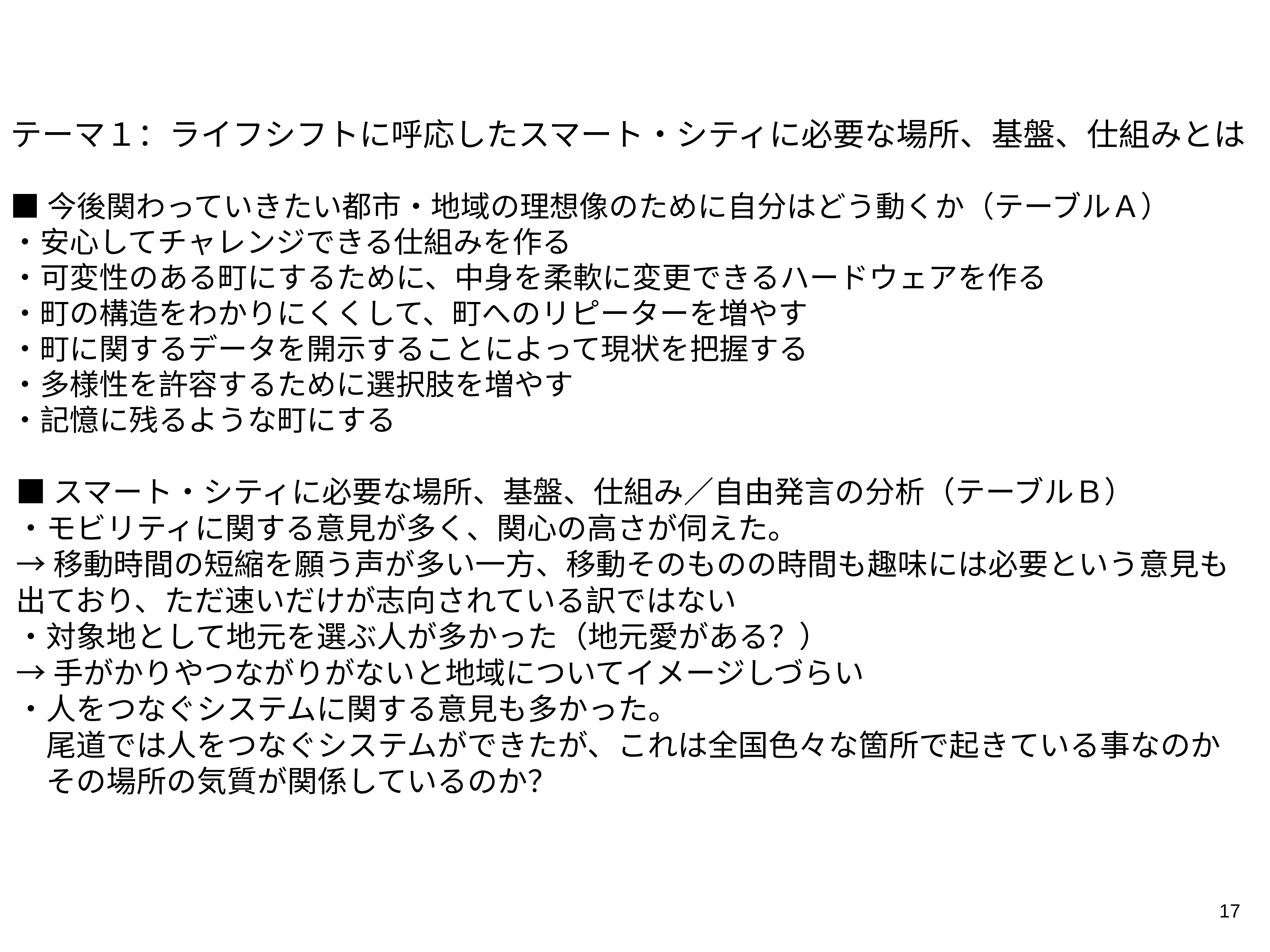

テーマ１：ライフシフトに呼応したスマート・シティに必要な場所、基盤、仕組みとは

■今後関わっていきたい都市・地域の理想像のために自分はどう動くか（テーブルＡ）
・安心してチャレンジできる仕組みを作る
・可変性のある町にするために、中身を柔軟に変更できるハードウェアを作る
・町の構造をわかりにくくして、町へのリピーターを増やす
・町に関するデータを開示することによって現状を把握する
・多様性を許容するために選択肢を増やす
・記憶に残るような町にする

■スマート・シティに必要な場所、基盤、仕組み／自由発言の分析（テーブルＢ）
・モビリティに関する意見が多く、関心の高さが伺えた。
→移動時間の短縮を願う声が多い一方、移動そのものの時間も趣味には必要という意見も出ており、ただ速いだけが志向されている訳ではない
・対象地として地元を選ぶ人が多かった（地元愛がある？）
→手がかりやつながりがないと地域についてイメージしづらい
・人をつなぐシステムに関する意見も多かった。
　尾道では人をつなぐシステムができたが、これは全国色々な箇所で起きている事なのか
　その場所の気質が関係しているのか？
17